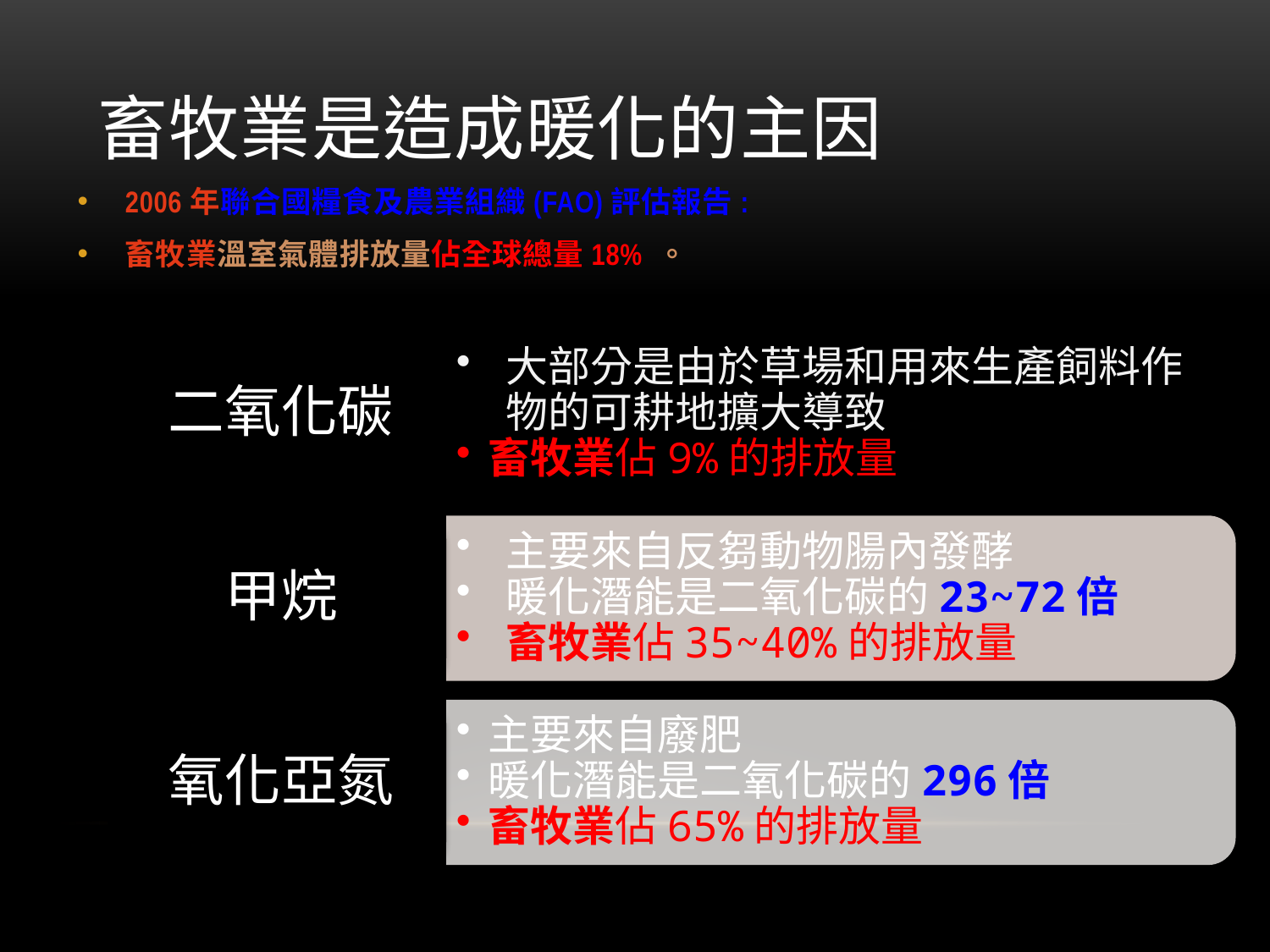

# 畜牧業是造成暖化的主因
2006年聯合國糧食及農業組織(FAO)評估報告:
畜牧業溫室氣體排放量佔全球總量18% 。

大部分是由於草場和用來生產飼料作物的可耕地擴大導致
畜牧業佔9%的排放量
二氧化碳
主要來自反芻動物腸內發酵
暖化潛能是二氧化碳的23~72倍
畜牧業佔35~40%的排放量
甲烷
主要來自廢肥
暖化潛能是二氧化碳的296倍
畜牧業佔65%的排放量
氧化亞氮